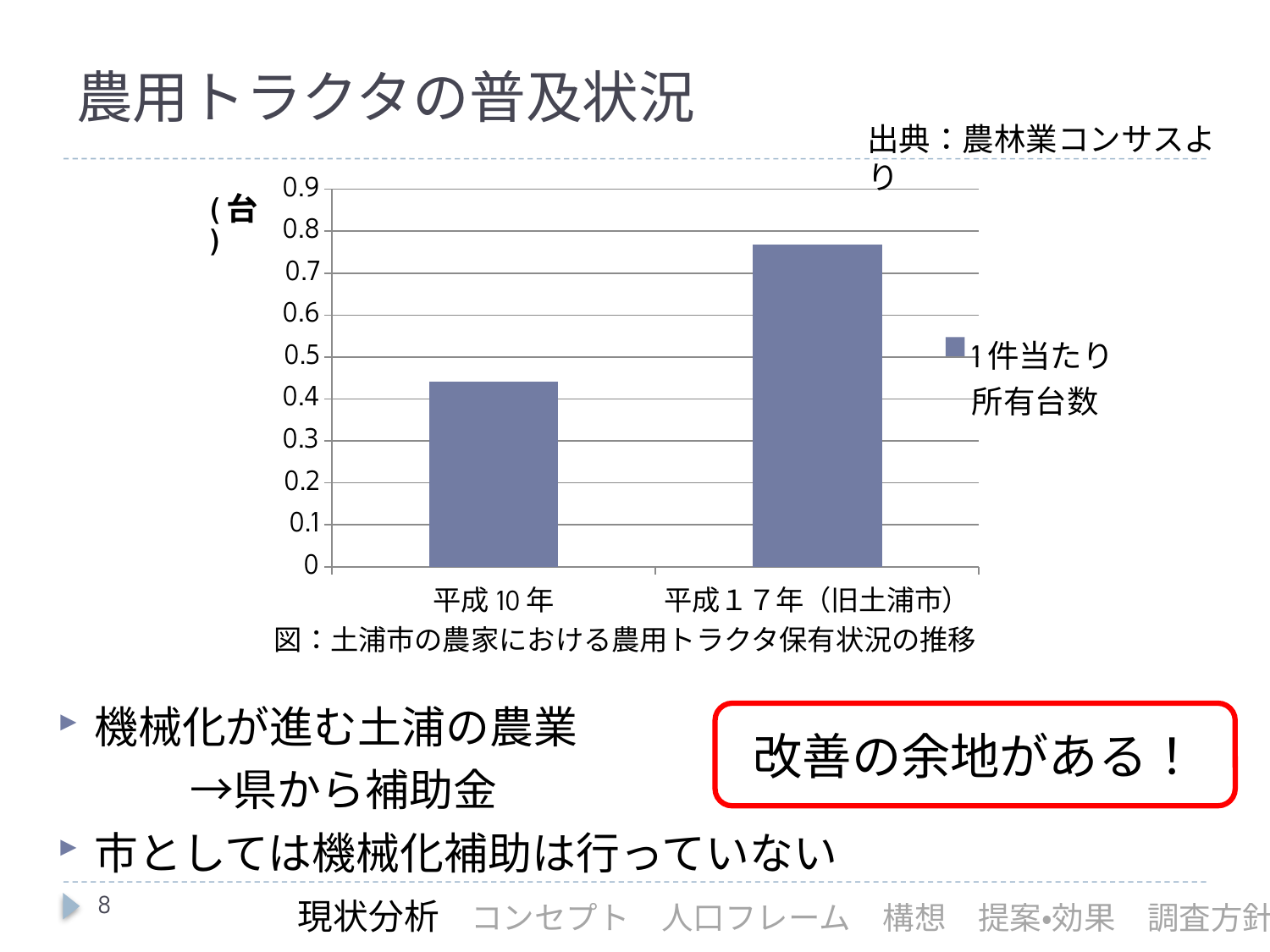

# 農用トラクタの普及状況
出典：農林業コンサスより

### Chart

| Category | 1件当たり所有台数 |
|---|---|
| 平成10年 | 0.44096031357177856 |
| 平成１７年（旧土浦市） | 0.7681854516386895 |
図：土浦市の農家における農用トラクタ保有状況の推移
機械化が進む土浦の農業
　　　→県から補助金
市としては機械化補助は行っていない

改善の余地がある！
8
現状分析　コンセプト　人口フレーム　構想　提案・効果　調査方針